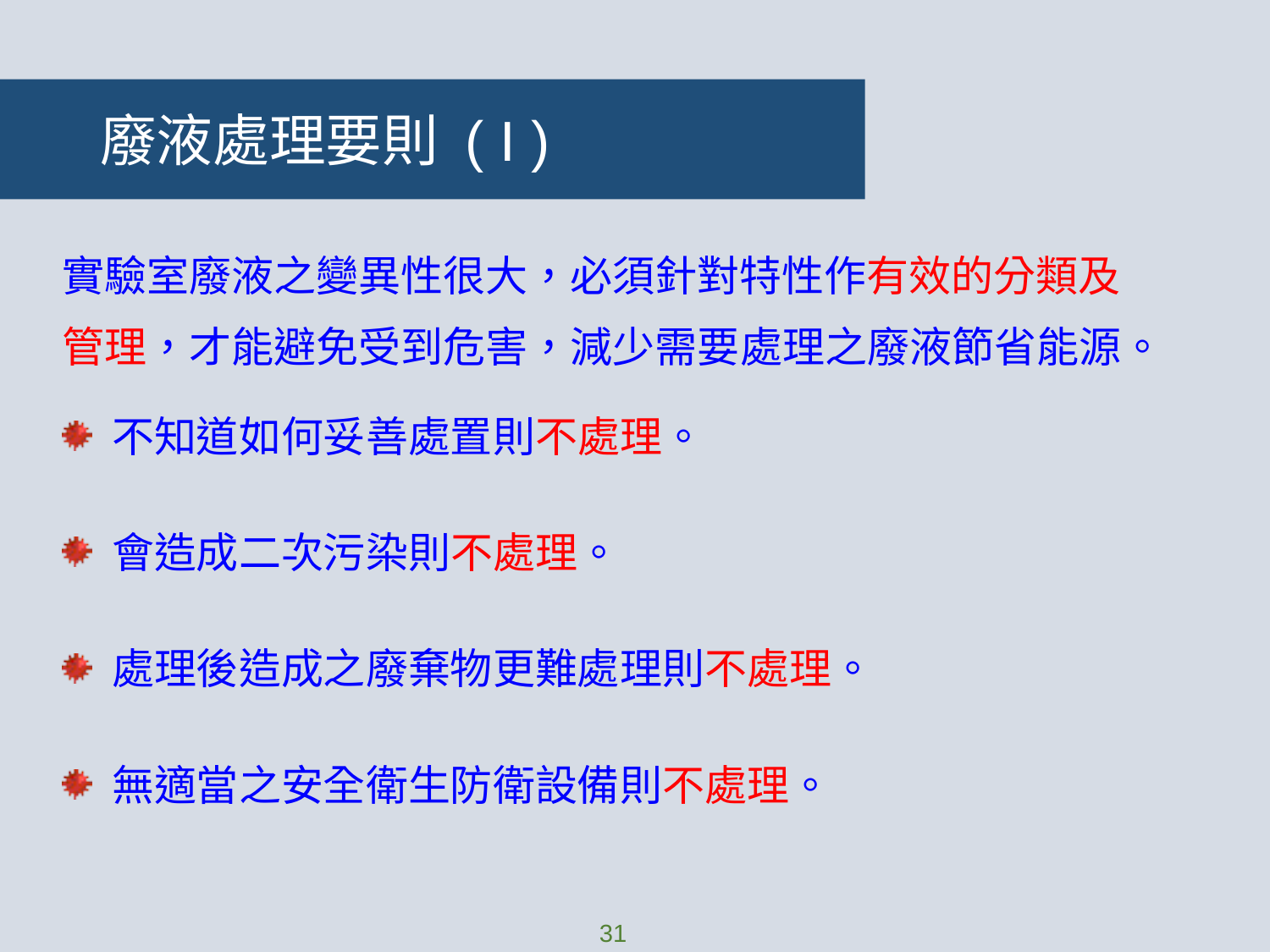

# 廢液處理要則 ( I )

實驗室廢液之變異性很大，必須針對特性作有效的分類及

管理，才能避免受到危害，減少需要處理之廢液節省能源。

 不知道如何妥善處置則不處理。

 會造成二次污染則不處理。

 處理後造成之廢棄物更難處理則不處理。

 無適當之安全衛生防衛設備則不處理。